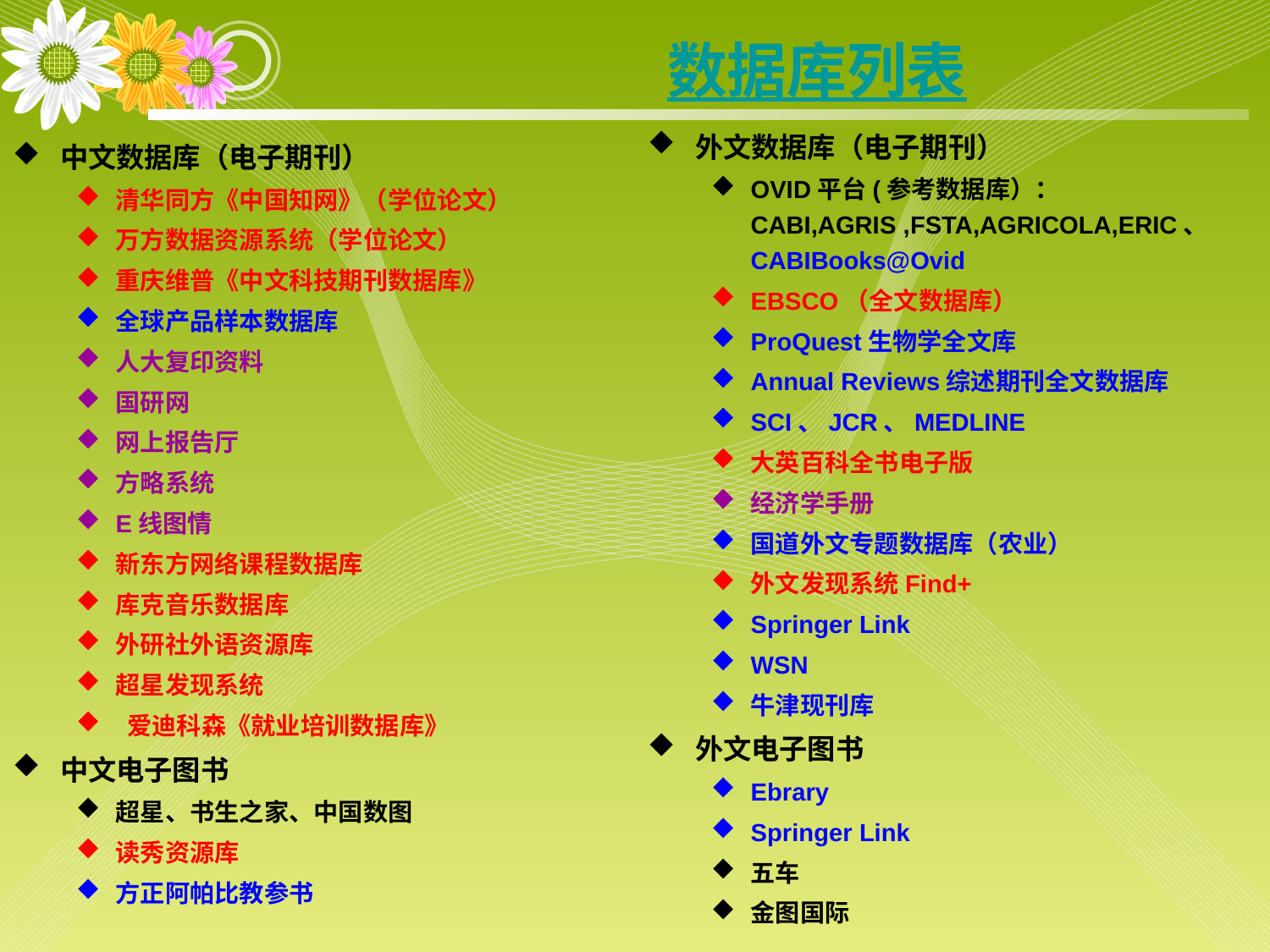

数据库列表
外文数据库（电子期刊）
OVID平台(参考数据库）：CABI,AGRIS ,FSTA,AGRICOLA,ERIC、CABIBooks@Ovid
EBSCO（全文数据库）
ProQuest生物学全文库
Annual Reviews综述期刊全文数据库
SCI、JCR、MEDLINE
大英百科全书电子版
经济学手册
国道外文专题数据库（农业）
外文发现系统Find+
Springer Link
WSN
牛津现刊库
外文电子图书
Ebrary
Springer Link
五车
金图国际

中文数据库（电子期刊）
清华同方《中国知网》（学位论文）
万方数据资源系统（学位论文）
重庆维普《中文科技期刊数据库》
全球产品样本数据库
人大复印资料
国研网
网上报告厅
方略系统
E线图情
新东方网络课程数据库
库克音乐数据库
外研社外语资源库
超星发现系统
 爱迪科森《就业培训数据库》
中文电子图书
超星、书生之家、中国数图
读秀资源库
方正阿帕比教参书